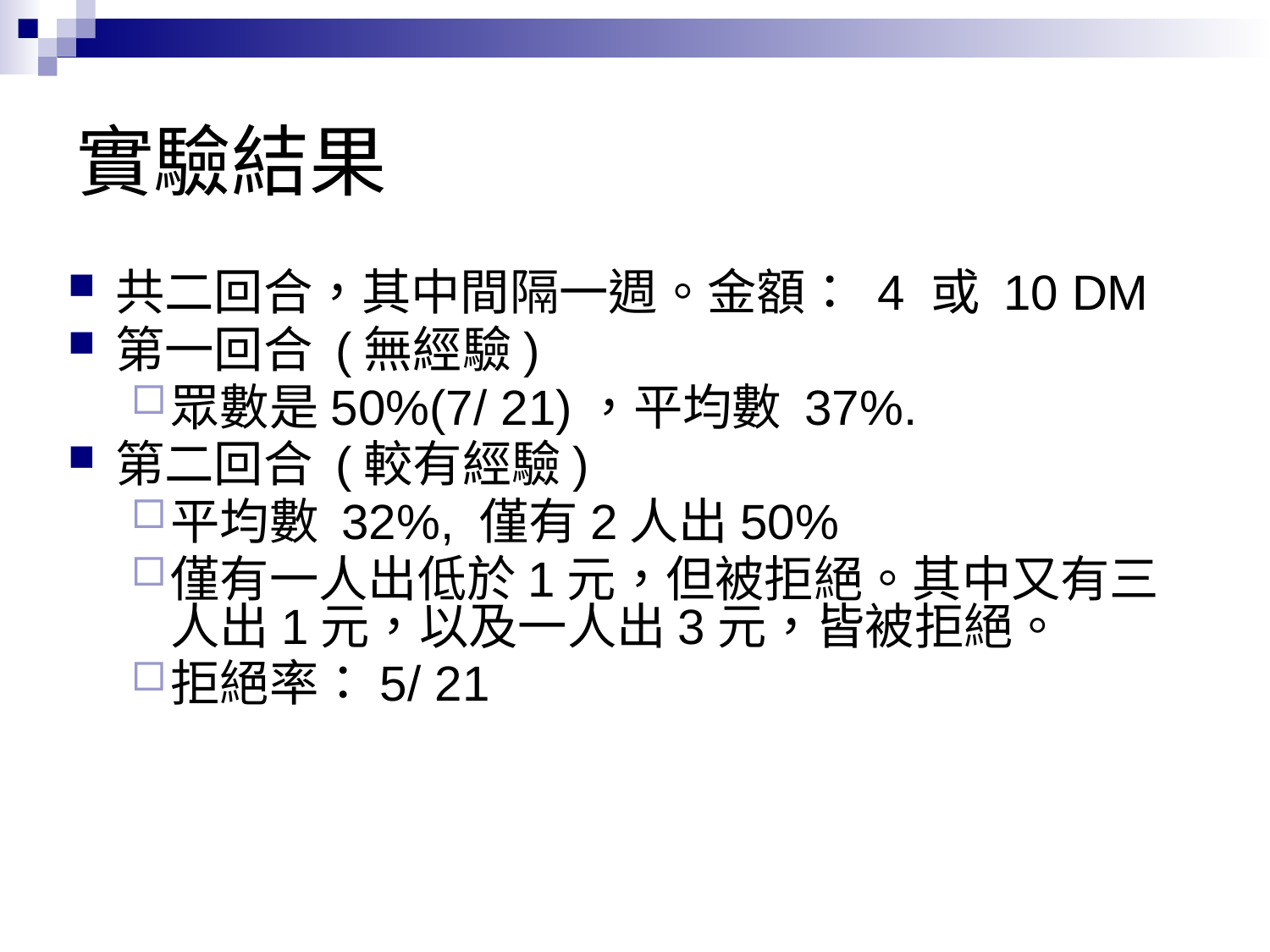

# 實驗結果
共二回合，其中間隔一週。金額： 4 或 10 DM
第一回合 (無經驗)
眾數是50%(7/ 21)，平均數 37%.
第二回合 (較有經驗)
平均數 32%, 僅有2人出50%
僅有一人出低於1元，但被拒絕。其中又有三人出1元，以及一人出3元，皆被拒絕。
拒絕率：5/ 21